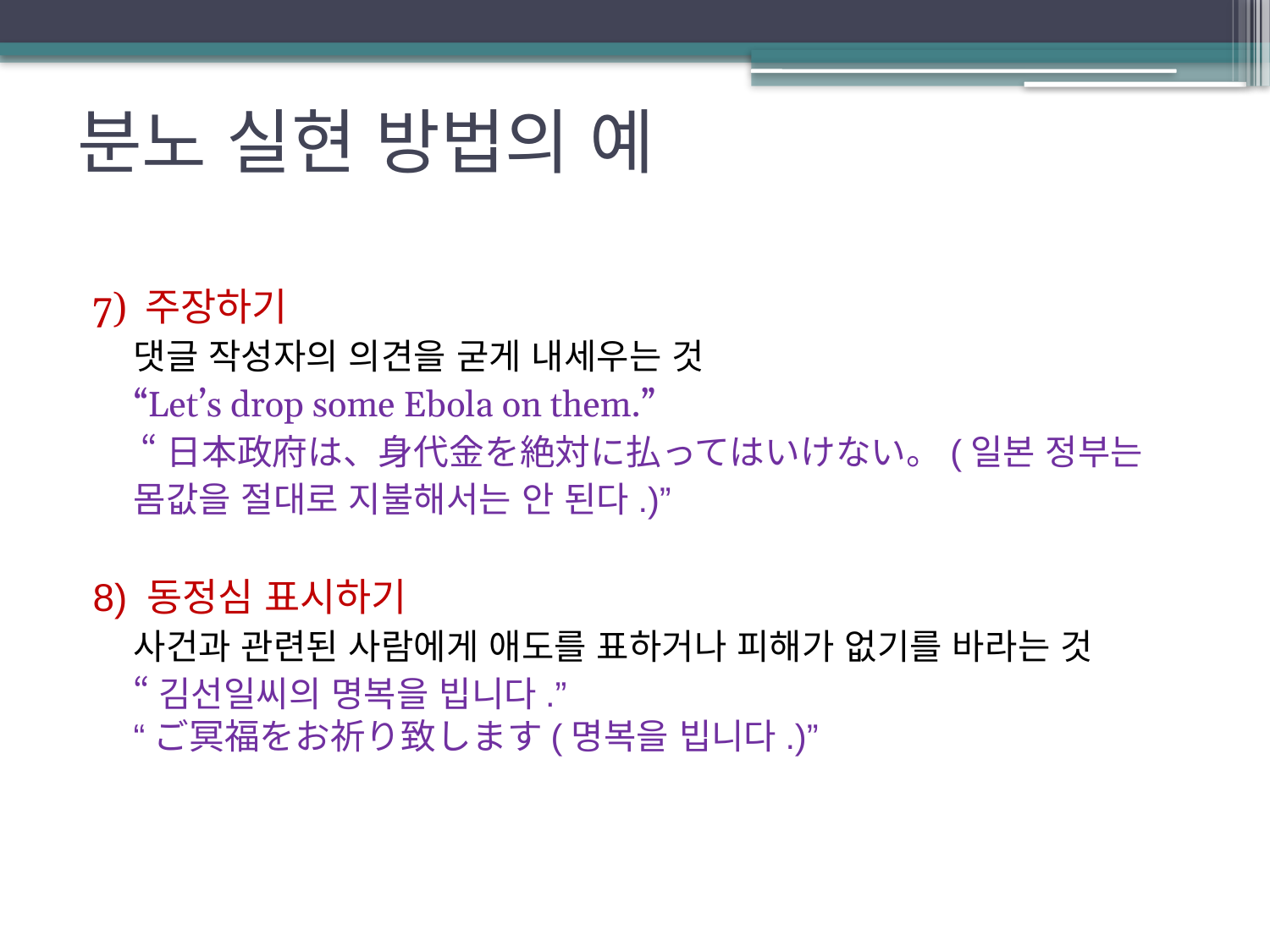

# 분노 실현 방법의 예
7) 주장하기
댓글 작성자의 의견을 굳게 내세우는 것
“Let’s drop some Ebola on them.”
 “日本政府は、身代金を絶対に払ってはいけない。(일본 정부는
몸값을 절대로 지불해서는 안 된다.)”

8) 동정심 표시하기
사건과 관련된 사람에게 애도를 표하거나 피해가 없기를 바라는 것
“김선일씨의 명복을 빕니다.”
“ご冥福をお祈り致します(명복을 빕니다.)”